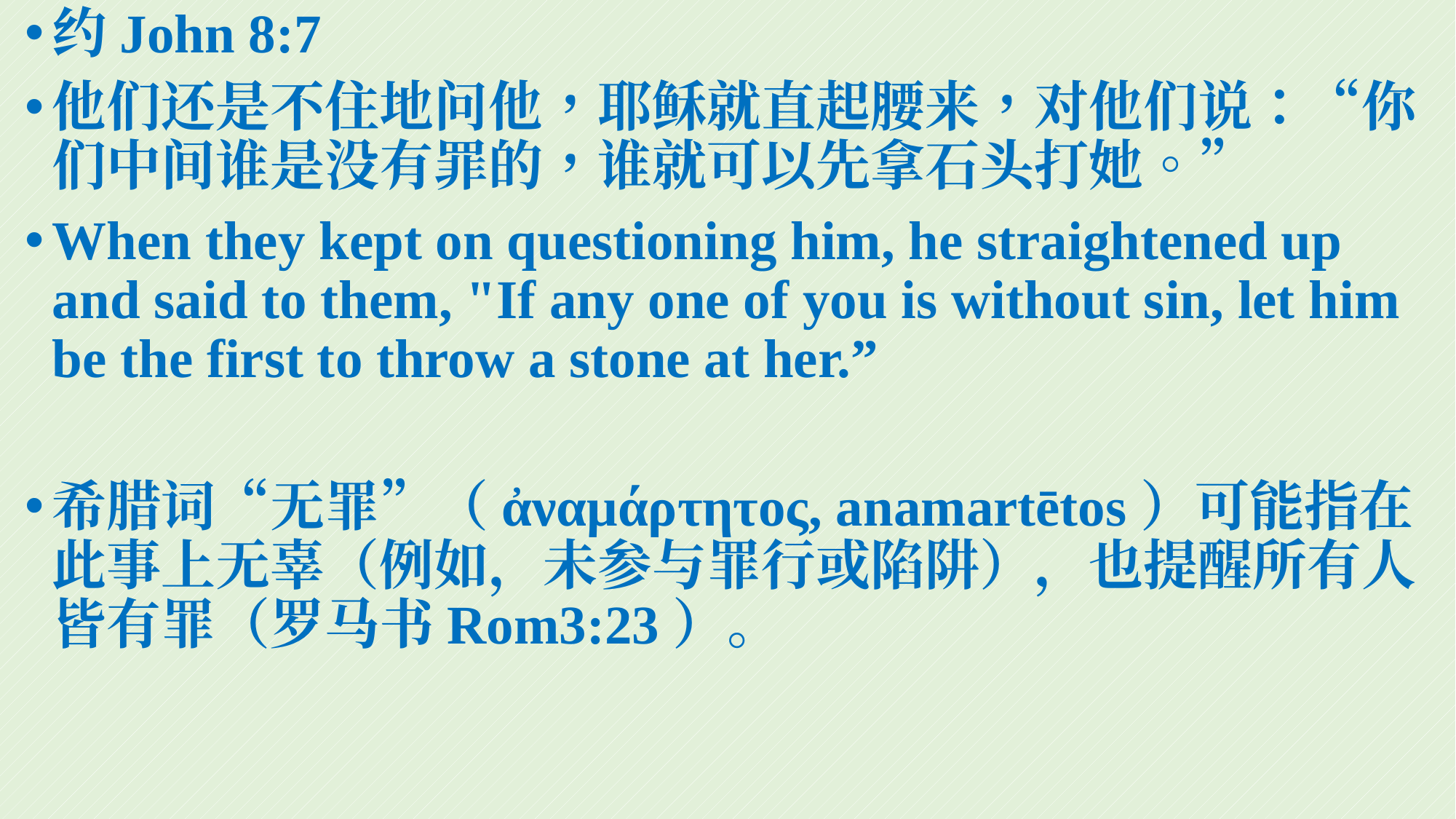

约John 8:7
他们还是不住地问他，耶稣就直起腰来，对他们说：“你们中间谁是没有罪的，谁就可以先拿石头打她。”
When they kept on questioning him, he straightened up and said to them, "If any one of you is without sin, let him be the first to throw a stone at her.”

希腊词“无罪”（ἀναμάρτητος, anamartētos）可能指在此事上无辜（例如，未参与罪行或陷阱），也提醒所有人皆有罪（罗马书Rom3:23）。